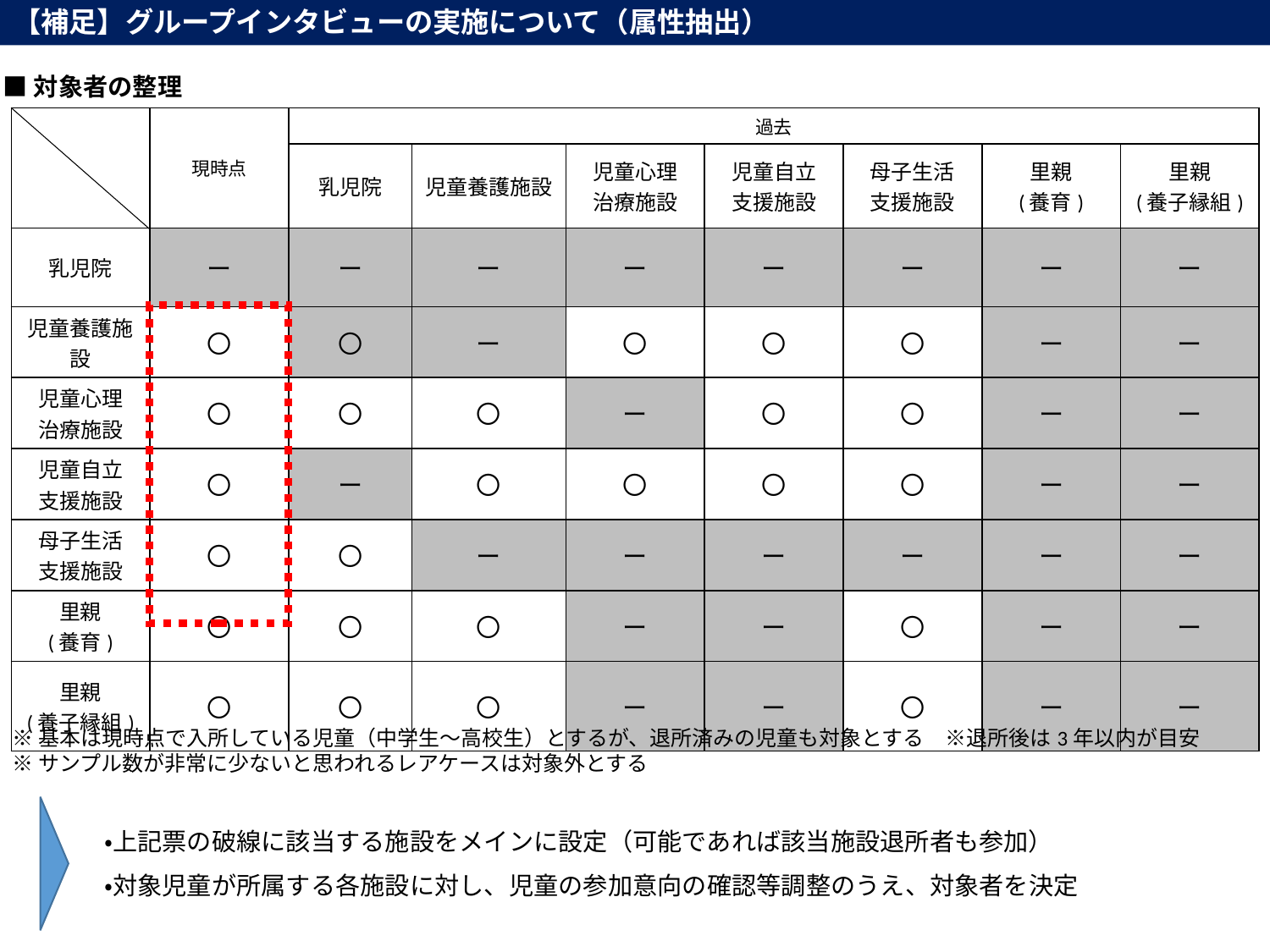

# 【補足】グループインタビューの実施について（属性抽出）
■対象者の整理
|  | 現時点 | 過去 |  |  |  |  |  |  |
| --- | --- | --- | --- | --- | --- | --- | --- | --- |
|  |  | 乳児院 | 児童養護施設 | 児童心理 治療施設 | 児童自立 支援施設 | 母子生活 支援施設 | 里親 (養育) | 里親 (養子縁組) |
| 乳児院 | ー | ー | ー | ー | ー | ー | ー | ー |
| 児童養護施設 | 〇 | 〇 | ー | 〇 | 〇 | 〇 | ー | ー |
| 児童心理 治療施設 | 〇 | 〇 | 〇 | ー | 〇 | 〇 | ー | ー |
| 児童自立 支援施設 | 〇 | ー | 〇 | 〇 | 〇 | 〇 | ー | ー |
| 母子生活 支援施設 | 〇 | 〇 | ー | ー | ー | ー | ー | ー |
| 里親 (養育) | 〇 | 〇 | 〇 | ー | ー | 〇 | ー | ー |
| 里親 (養子縁組) | 〇 | 〇 | 〇 | ー | ー | 〇 | ー | ー |

※基本は現時点で入所している児童（中学生～高校生）とするが、退所済みの児童も対象とする　※退所後は3年以内が目安
※サンプル数が非常に少ないと思われるレアケースは対象外とする
・上記票の破線に該当する施設をメインに設定（可能であれば該当施設退所者も参加）
・対象児童が所属する各施設に対し、児童の参加意向の確認等調整のうえ、対象者を決定